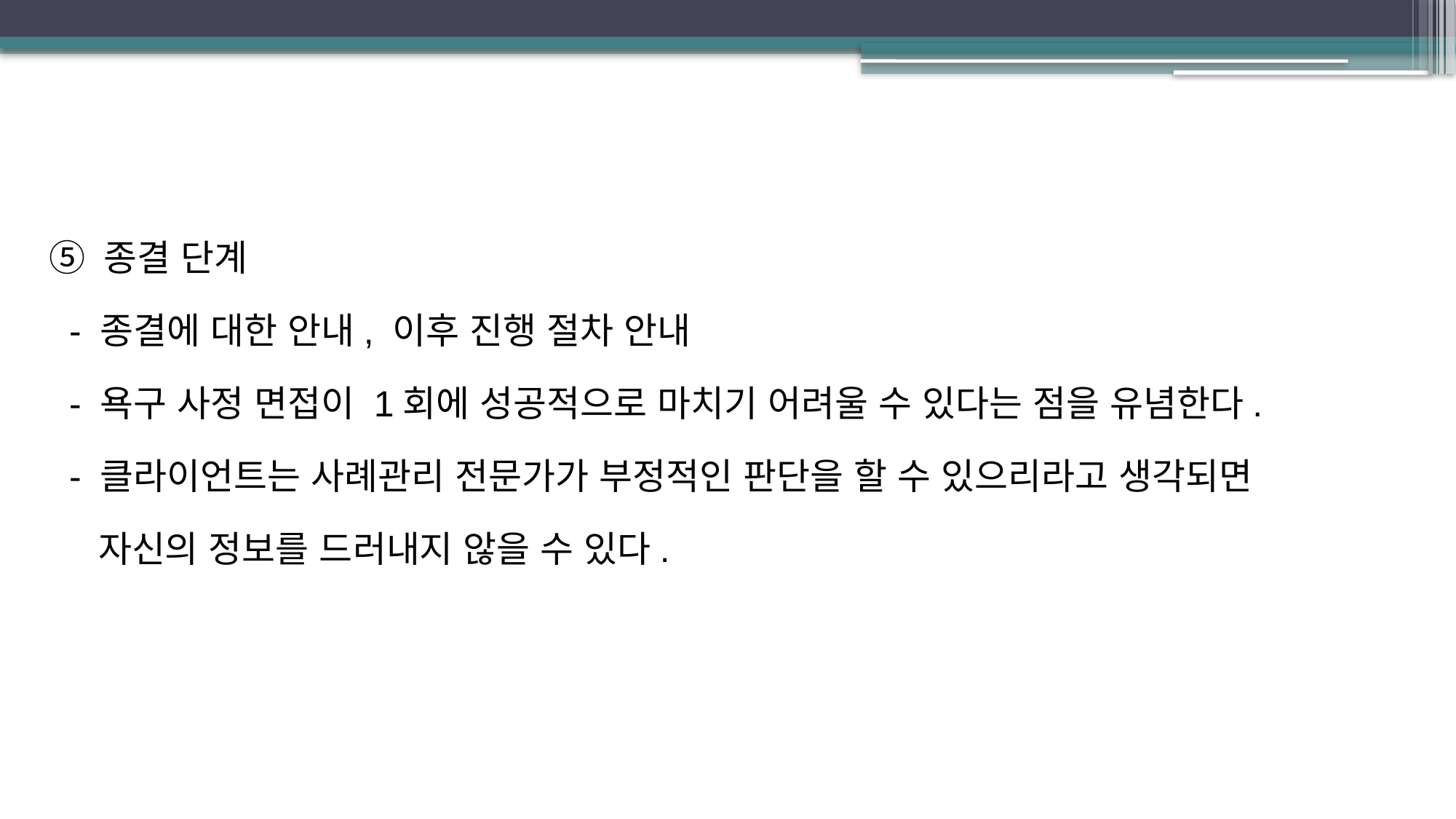

종결 단계
  - 종결에 대한 안내, 이후 진행 절차 안내
  - 욕구 사정 면접이 1회에 성공적으로 마치기 어려울 수 있다는 점을 유념한다.
  - 클라이언트는 사례관리 전문가가 부정적인 판단을 할 수 있으리라고 생각되면
    자신의 정보를 드러내지 않을 수 있다.